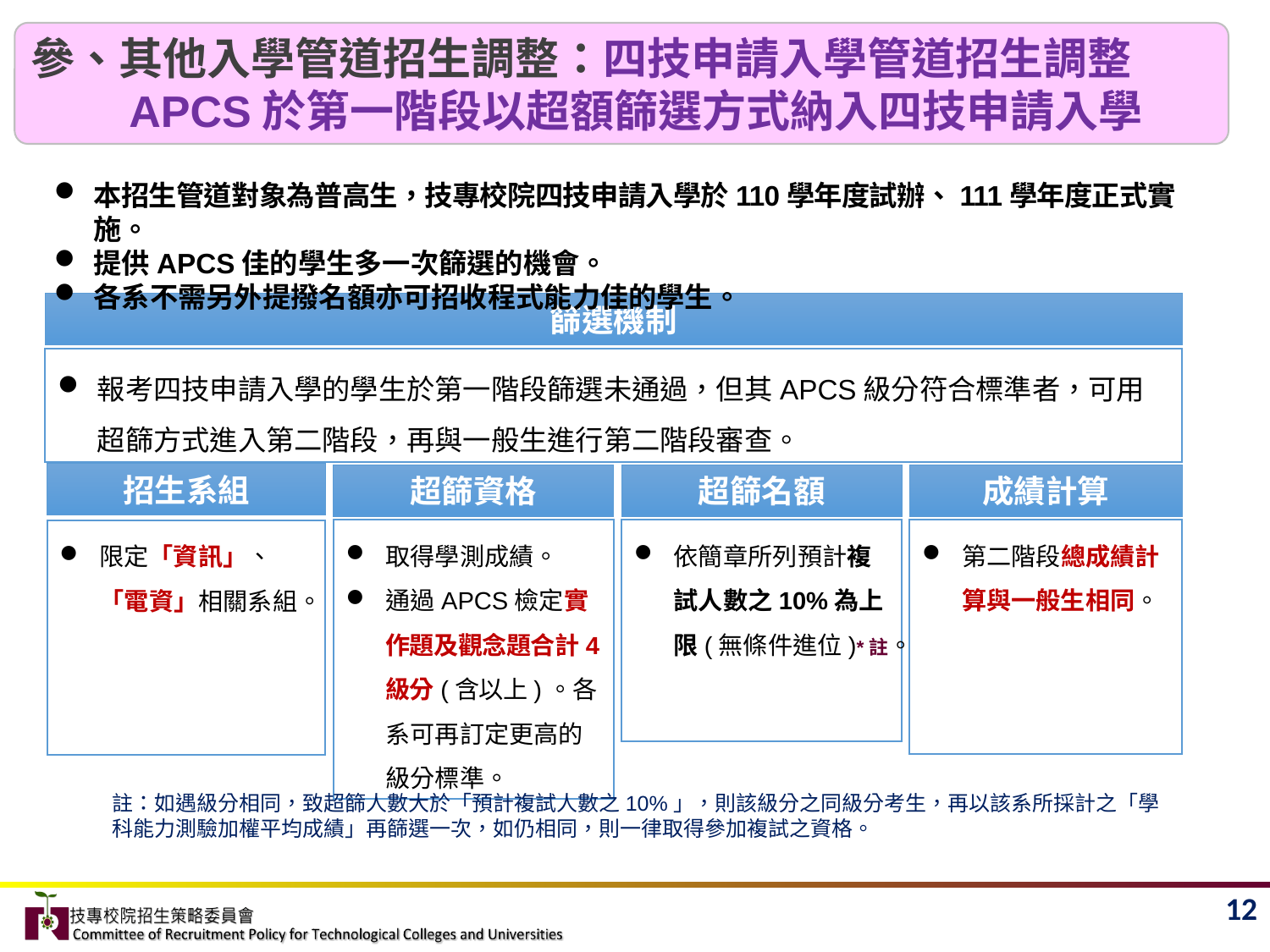

參、其他入學管道招生調整：四技申請入學管道招生調整
        APCS於第一階段以超額篩選方式納入四技申請入學
本招生管道對象為普高生，技專校院四技申請入學於110學年度試辦、111學年度正式實施。
提供APCS佳的學生多一次篩選的機會。
各系不需另外提撥名額亦可招收程式能力佳的學生。
篩選機制
報考四技申請入學的學生於第一階段篩選未通過，但其APCS級分符合標準者，可用超篩方式進入第二階段，再與一般生進行第二階段審查。
招生系組
超篩資格
取得學測成績。
通過APCS檢定實作題及觀念題合計4級分(含以上)。各系可再訂定更高的級分標準。
超篩名額
依簡章所列預計複試人數之10%為上限(無條件進位)*註。

成績計算
第二階段總成績計算與一般生相同。

限定「資訊」、「電資」相關系組。

註：如遇級分相同，致超篩人數大於「預計複試人數之10%」，則該級分之同級分考生，再以該系所採計之「學科能力測驗加權平均成績」再篩選一次，如仍相同，則一律取得參加複試之資格。